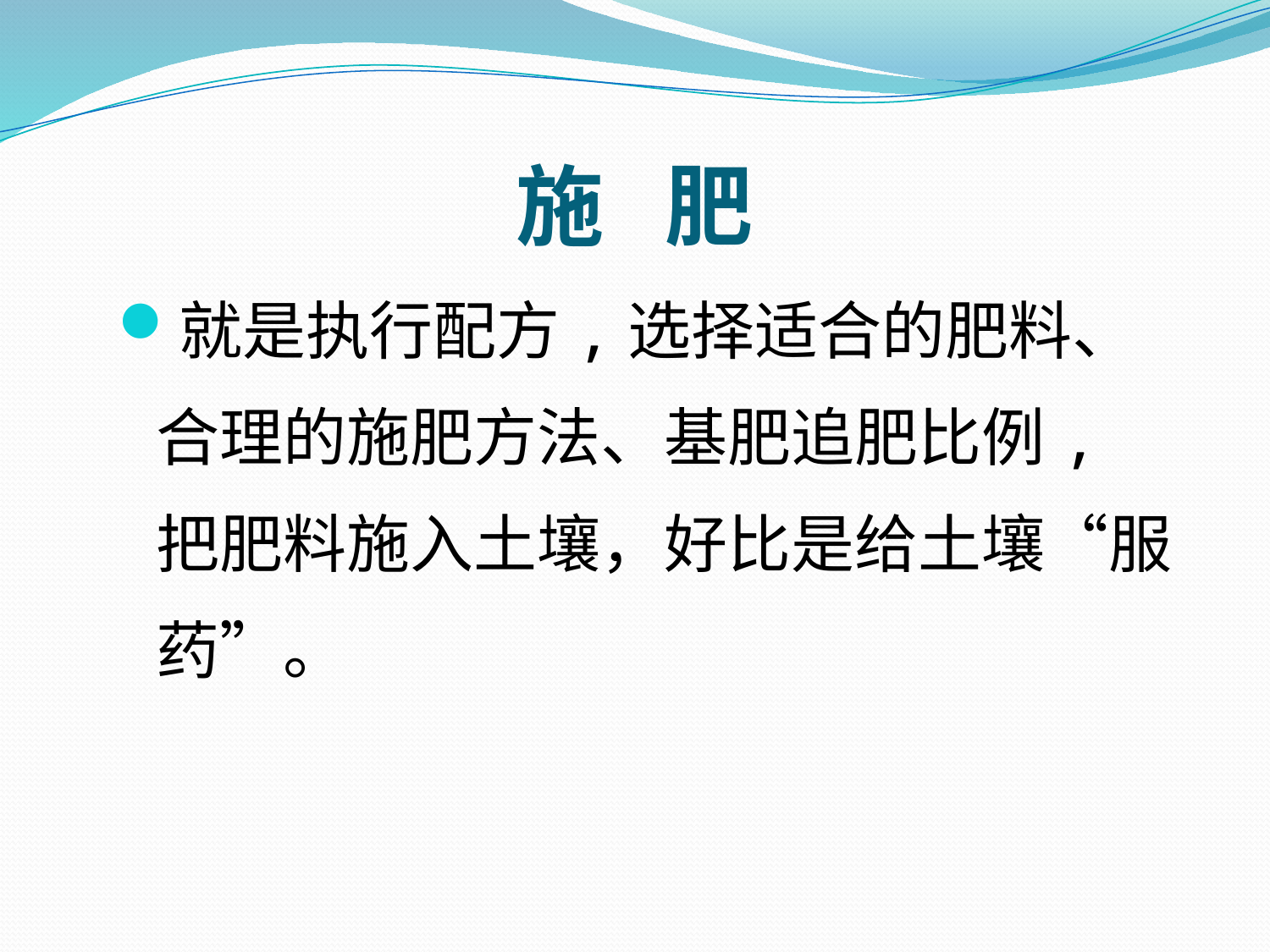

# 施   肥
就是执行配方,选择适合的肥料、合理的施肥方法、基肥追肥比例,把肥料施入土壤，好比是给土壤“服药”。